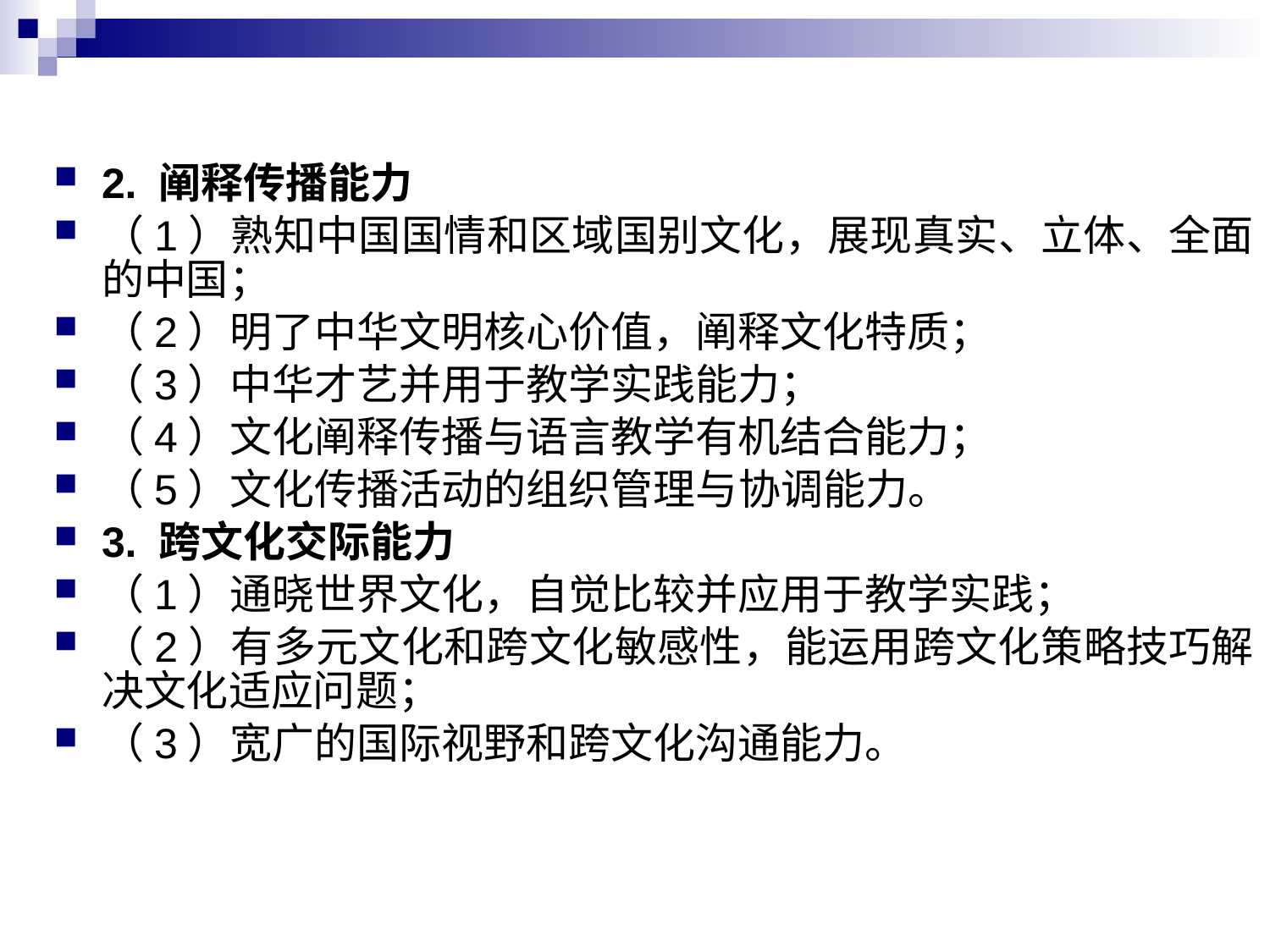

2. 阐释传播能力
（1）熟知中国国情和区域国别文化，展现真实、立体、全面的中国；
（2）明了中华文明核心价值，阐释文化特质；
（3）中华才艺并用于教学实践能力；
（4）文化阐释传播与语言教学有机结合能力；
（5）文化传播活动的组织管理与协调能力。
3. 跨文化交际能力
（1）通晓世界文化，自觉比较并应用于教学实践；
（2）有多元文化和跨文化敏感性，能运用跨文化策略技巧解决文化适应问题；
（3）宽广的国际视野和跨文化沟通能力。